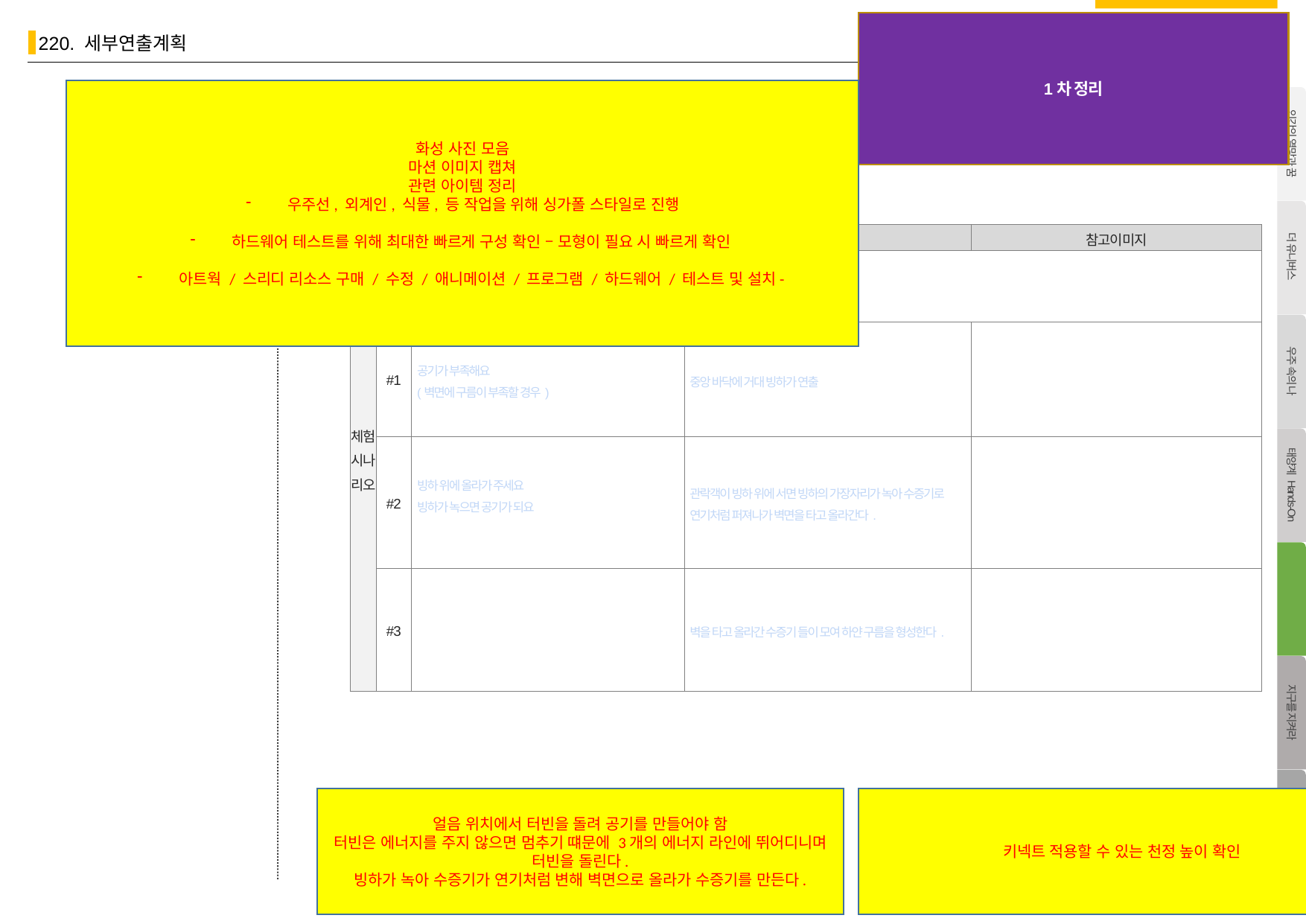

1차 정리
화성 사진 모음
마션 이미지 캡쳐
관련 아이템 정리
우주선, 외계인, 식물, 등 작업을 위해 싱가폴 스타일로 진행

하드웨어 테스트를 위해 최대한 빠르게 구성 확인 – 모형이 필요 시 빠르게 확인

아트웍 / 스리디 리소스 구매 / 수정 / 애니메이션 / 프로그램 / 하드웨어 / 테스트 및 설치-
| 체험시나리오 | 단계 | 자막 | 연출 | 참고이미지 |
| --- | --- | --- | --- | --- |
|  | 공기를 만들어 보아요 |  |  |  |
|  | #1 | 공기가 부족해요 (벽면에 구름이 부족할 경우) | 중앙 바닥에 거대 빙하가 연출 |  |
|  | #2 | 빙하 위에 올라가 주세요 빙하가 녹으면 공기가 되요 | 관락객이 빙하 위에 서면 빙하의 가장자리가 녹아 수증기로 연기처럼 퍼져나가 벽면을 타고 올라간다. |  |
|  | #3 |  | 벽을 타고 올라간 수증기 들이 모여 하얀 구름을 형성한다. |  |
얼음 위치에서 터빈을 돌려 공기를 만들어야 함
터빈은 에너지를 주지 않으면 멈추기 떄문에 3개의 에너지 라인에 뛰어디니며 터빈을 돌린다.
빙하가 녹아 수증기가 연기처럼 변해 벽면으로 올라가 수증기를 만든다.
키넥트 적용할 수 있는 천정 높이 확인
39